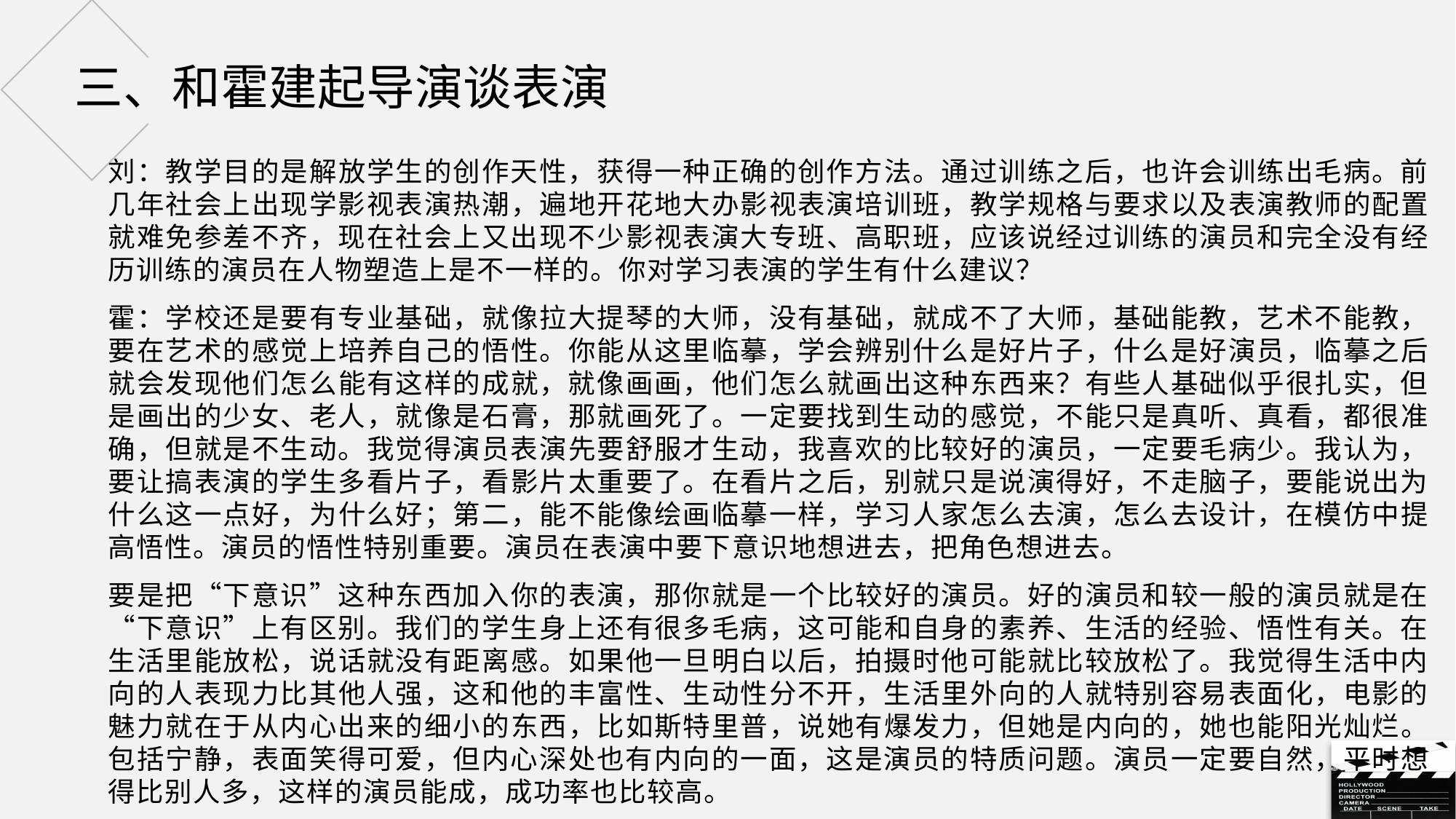

# 三、和霍建起导演谈表演
刘：教学目的是解放学生的创作天性，获得一种正确的创作方法。通过训练之后，也许会训练出毛病。前几年社会上出现学影视表演热潮，遍地开花地大办影视表演培训班，教学规格与要求以及表演教师的配置就难免参差不齐，现在社会上又出现不少影视表演大专班、高职班，应该说经过训练的演员和完全没有经历训练的演员在人物塑造上是不一样的。你对学习表演的学生有什么建议？
霍：学校还是要有专业基础，就像拉大提琴的大师，没有基础，就成不了大师，基础能教，艺术不能教，要在艺术的感觉上培养自己的悟性。你能从这里临摹，学会辨别什么是好片子，什么是好演员，临摹之后就会发现他们怎么能有这样的成就，就像画画，他们怎么就画出这种东西来？有些人基础似乎很扎实，但是画出的少女、老人，就像是石膏，那就画死了。一定要找到生动的感觉，不能只是真听、真看，都很准确，但就是不生动。我觉得演员表演先要舒服才生动，我喜欢的比较好的演员，一定要毛病少。我认为，要让搞表演的学生多看片子，看影片太重要了。在看片之后，别就只是说演得好，不走脑子，要能说出为什么这一点好，为什么好；第二，能不能像绘画临摹一样，学习人家怎么去演，怎么去设计，在模仿中提高悟性。演员的悟性特别重要。演员在表演中要下意识地想进去，把角色想进去。
要是把“下意识”这种东西加入你的表演，那你就是一个比较好的演员。好的演员和较一般的演员就是在“下意识”上有区别。我们的学生身上还有很多毛病，这可能和自身的素养、生活的经验、悟性有关。在生活里能放松，说话就没有距离感。如果他一旦明白以后，拍摄时他可能就比较放松了。我觉得生活中内向的人表现力比其他人强，这和他的丰富性、生动性分不开，生活里外向的人就特别容易表面化，电影的魅力就在于从内心出来的细小的东西，比如斯特里普，说她有爆发力，但她是内向的，她也能阳光灿烂。包括宁静，表面笑得可爱，但内心深处也有内向的一面，这是演员的特质问题。演员一定要自然，平时想得比别人多，这样的演员能成，成功率也比较高。